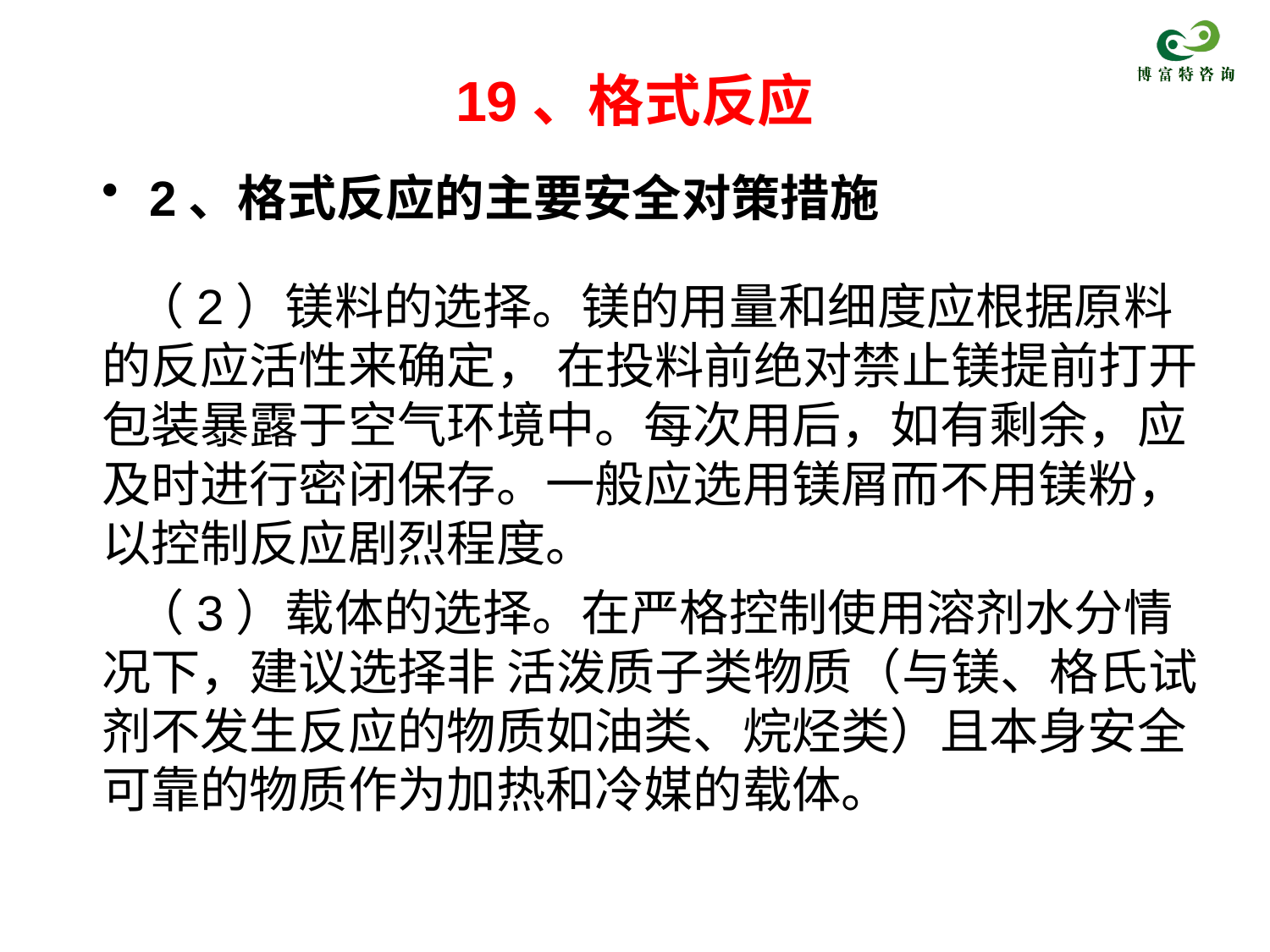

# 19、格式反应
2、格式反应的主要安全对策措施

  （2）镁料的选择。镁的用量和细度应根据原料的反应活性来确定， 在投料前绝对禁止镁提前打开包装暴露于空气环境中。每次用后，如有剩余，应及时进行密闭保存。一般应选用镁屑而不用镁粉，以控制反应剧烈程度。
  （3）载体的选择。在严格控制使用溶剂水分情况下，建议选择非 活泼质子类物质（与镁、格氏试剂不发生反应的物质如油类、烷烃类）且本身安全可靠的物质作为加热和冷媒的载体。